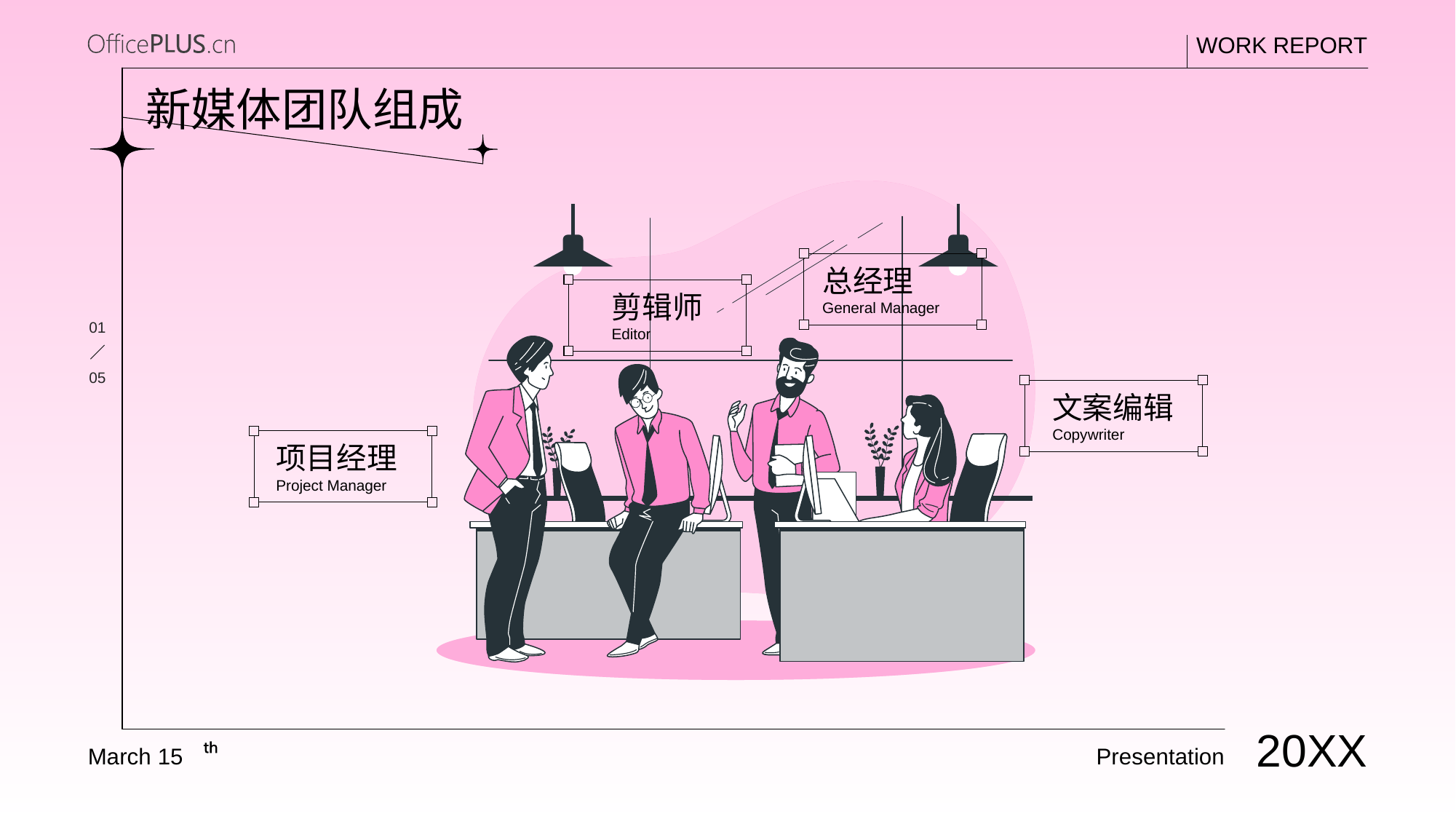

新媒体团队组成

总经理
General Manager

剪辑师
Editor
01
05

文案编辑
Copywriter

项目经理
Project Manager
20XX

March 15